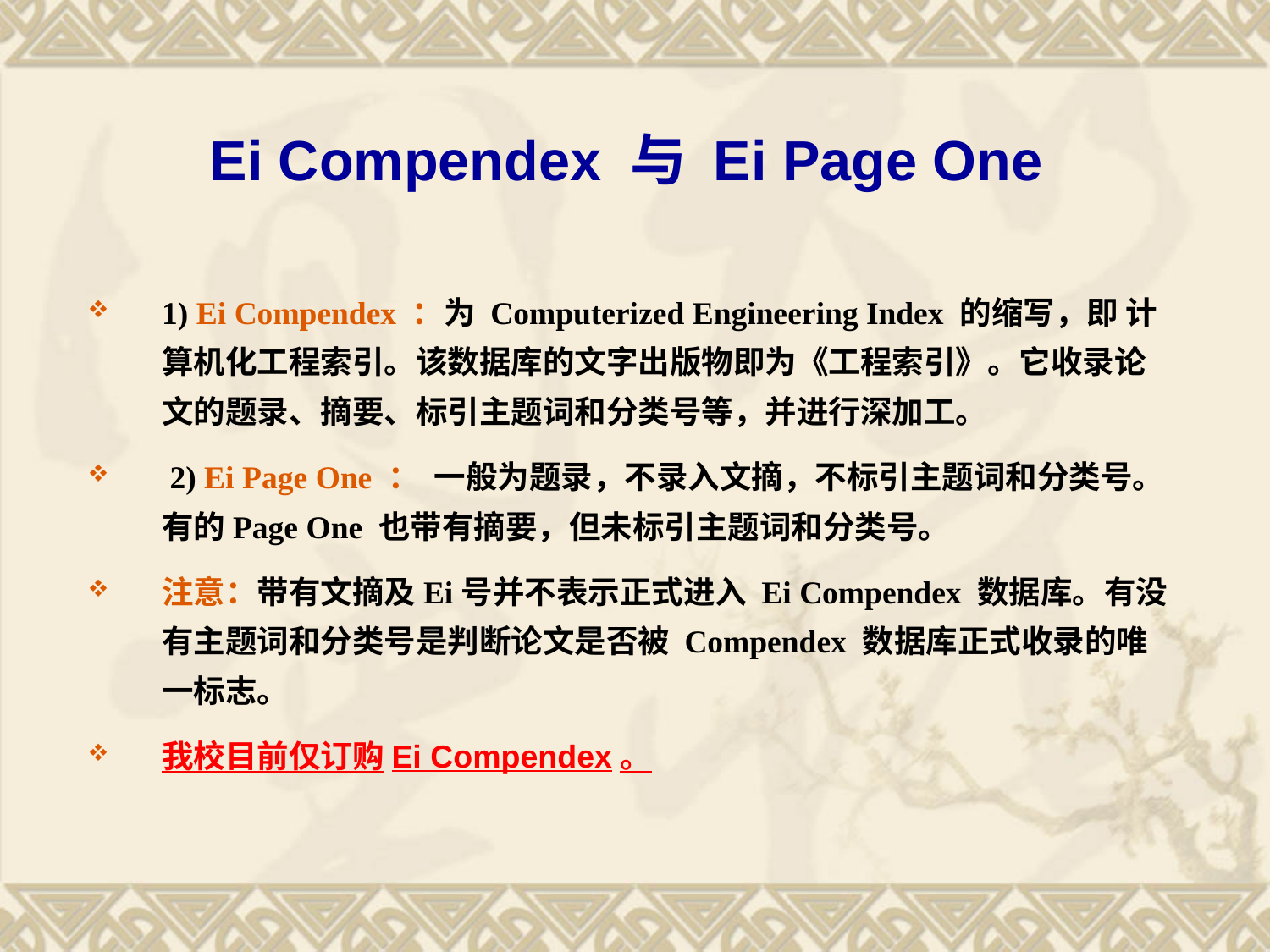

# Ei Compendex 与 Ei Page One
1) Ei Compendex ：为 Computerized Engineering Index 的缩写，即 计算机化工程索引。该数据库的文字出版物即为《工程索引》。它收录论文的题录、摘要、标引主题词和分类号等，并进行深加工。
 2) Ei Page One ：  一般为题录，不录入文摘，不标引主题词和分类号。有的Page One 也带有摘要，但未标引主题词和分类号。
注意：带有文摘及Ei号并不表示正式进入 Ei Compendex 数据库。有没有主题词和分类号是判断论文是否被 Compendex 数据库正式收录的唯一标志。
我校目前仅订购Ei Compendex。